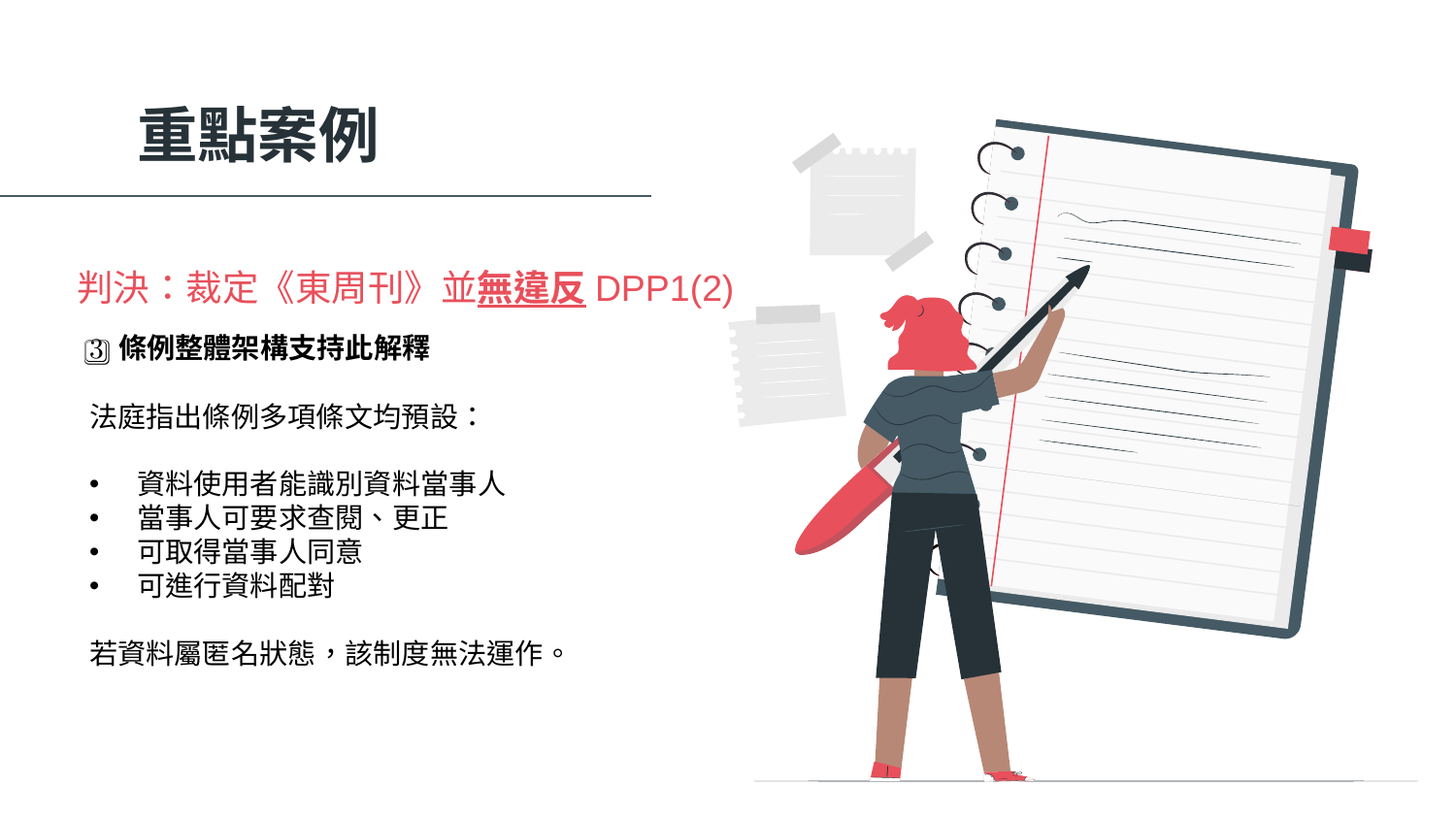

重點案例

# 判決：裁定《東周刊》並無違反DPP1(2)
3️⃣ 條例整體架構支持此解釋
法庭指出條例多項條文均預設：
 資料使用者能識別資料當事人
 當事人可要求查閱、更正
 可取得當事人同意
 可進行資料配對
若資料屬匿名狀態，該制度無法運作。